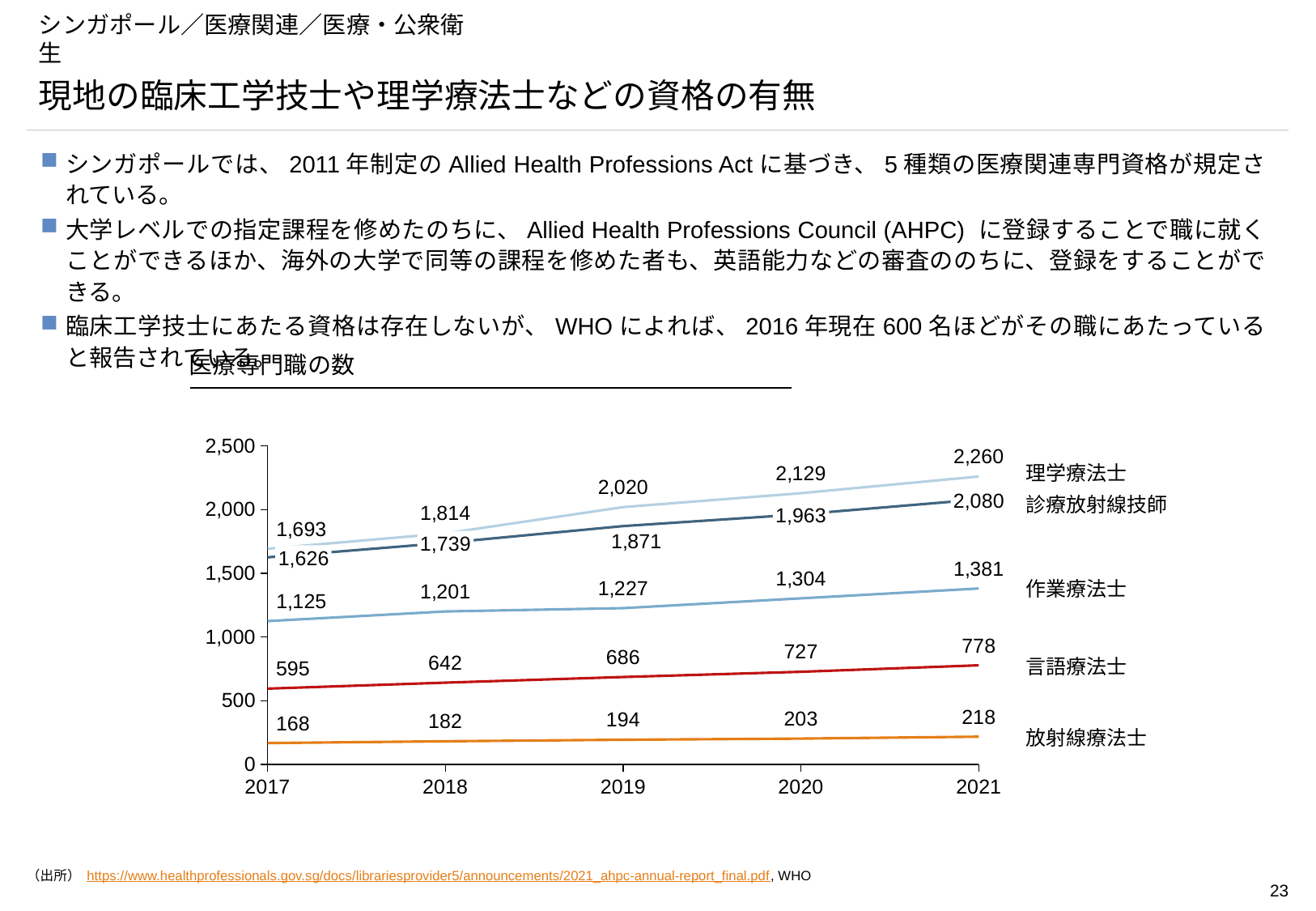

# シンガポール／医療関連／医療・公衆衛生
現地の臨床工学技士や理学療法士などの資格の有無
シンガポールでは、2011年制定のAllied Health Professions Actに基づき、5種類の医療関連専門資格が規定されている。
大学レベルでの指定課程を修めたのちに、Allied Health Professions Council (AHPC) に登録することで職に就くことができるほか、海外の大学で同等の課程を修めた者も、英語能力などの審査ののちに、登録をすることができる。
臨床工学技士にあたる資格は存在しないが、WHOによれば、2016年現在600名ほどがその職にあたっていると報告されている。
医療専門職の数

### Chart

| Category |  |  |  |  |  |
|---|---|---|---|---|---|
理学療法士
2,080
診療放射線技師
1,963
1,739
1,626
作業療法士
言語療法士
放射線療法士
（出所） https://www.healthprofessionals.gov.sg/docs/librariesprovider5/announcements/2021_ahpc-annual-report_final.pdf, WHO